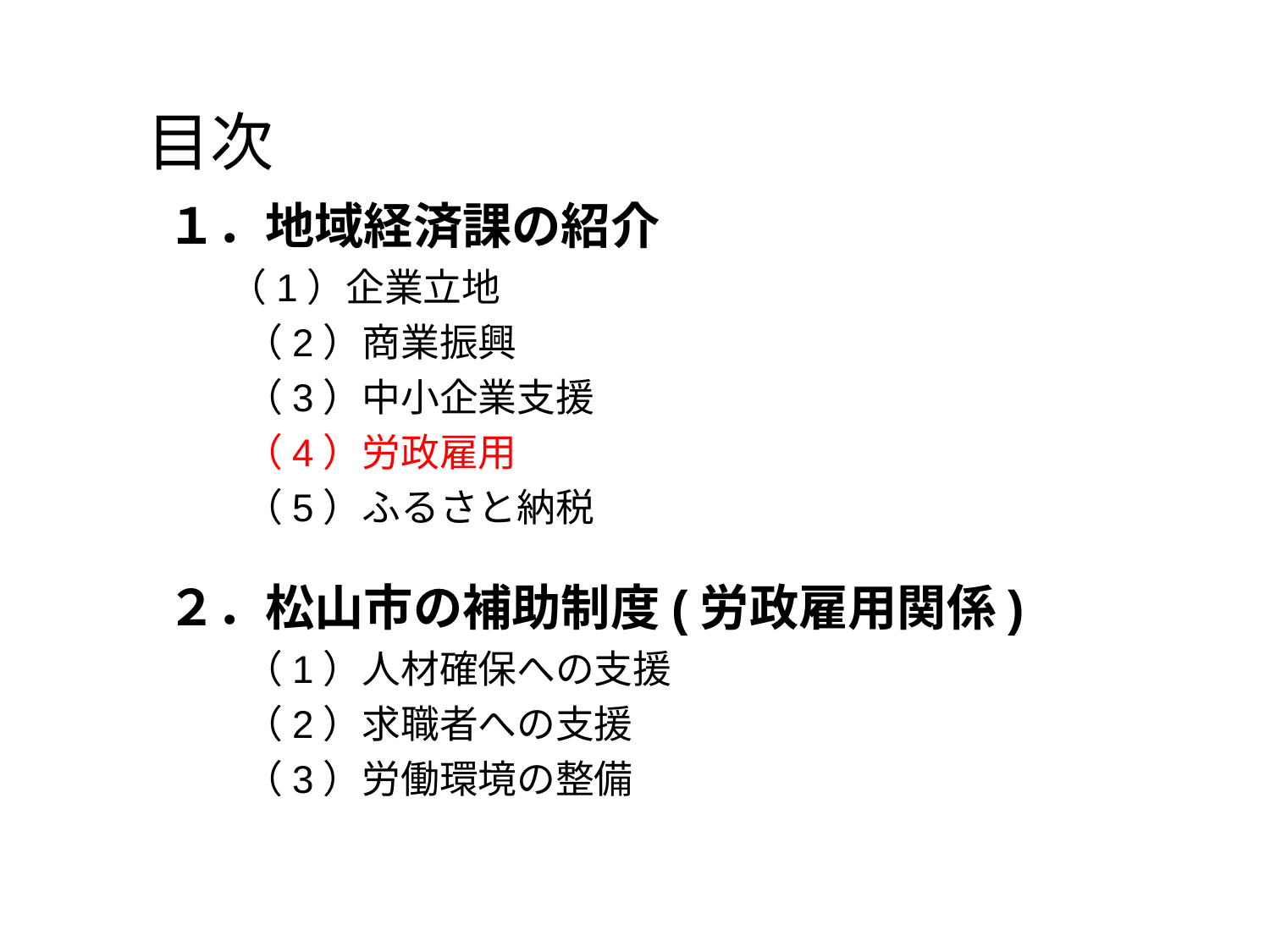

# 目次
１．地域経済課の紹介
      （1）企業立地
　　（2）商業振興
　　（3）中小企業支援
　　（4）労政雇用
　　（5）ふるさと納税

２．松山市の補助制度(労政雇用関係)
　　（1）人材確保への支援
　　（2）求職者への支援
　　（3）労働環境の整備